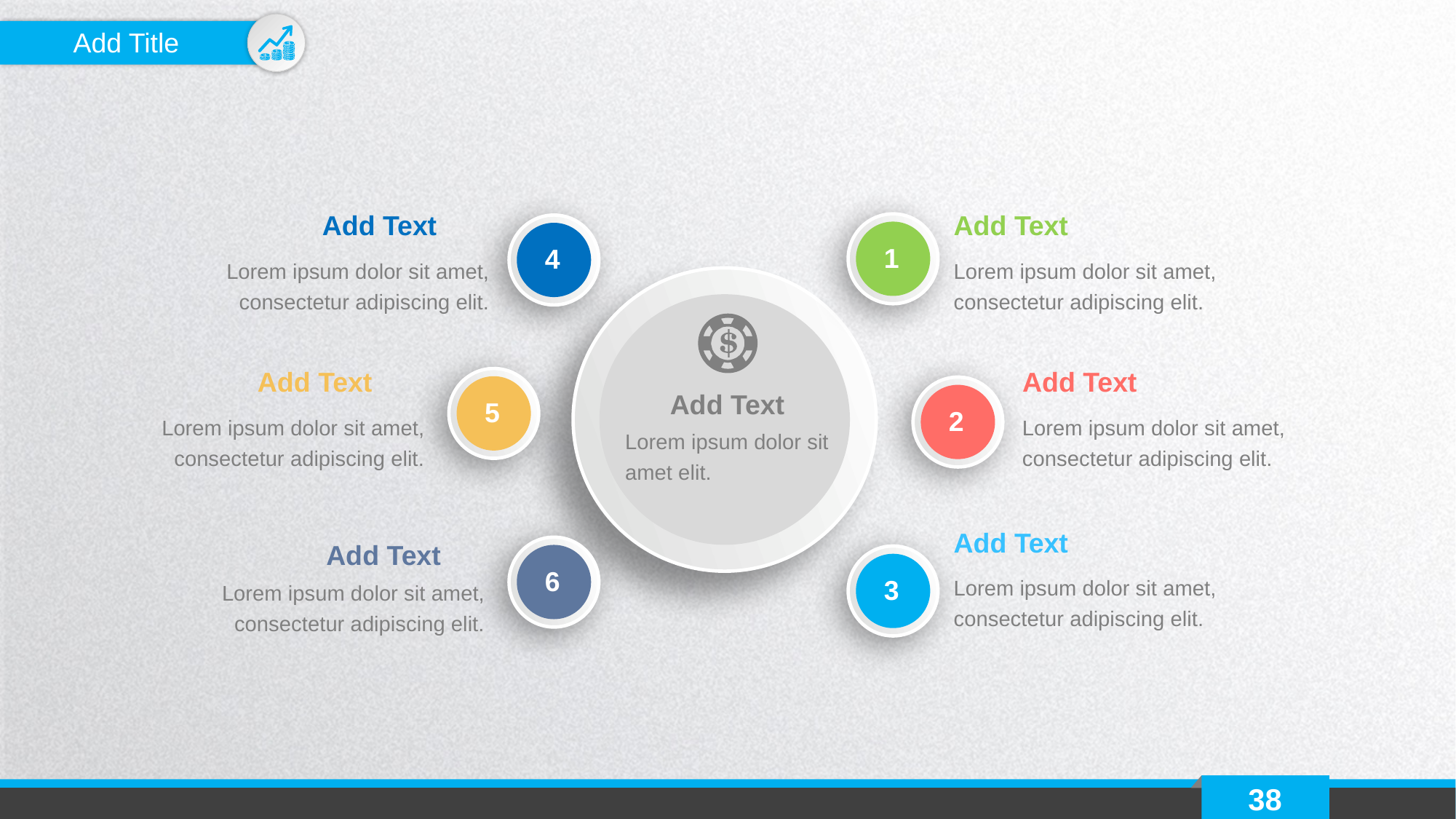

Add Title

Add Text
Add Text

1

4
Lorem ipsum dolor sit amet, consectetur adipiscing elit.
Lorem ipsum dolor sit amet, consectetur adipiscing elit.

Add Text
Add Text

5

2
Add Text
Lorem ipsum dolor sit amet, consectetur adipiscing elit.
Lorem ipsum dolor sit amet, consectetur adipiscing elit.
Lorem ipsum dolor sit amet elit.
Add Text
Add Text

6

3
Lorem ipsum dolor sit amet, consectetur adipiscing elit.
Lorem ipsum dolor sit amet, consectetur adipiscing elit.

38

延时符